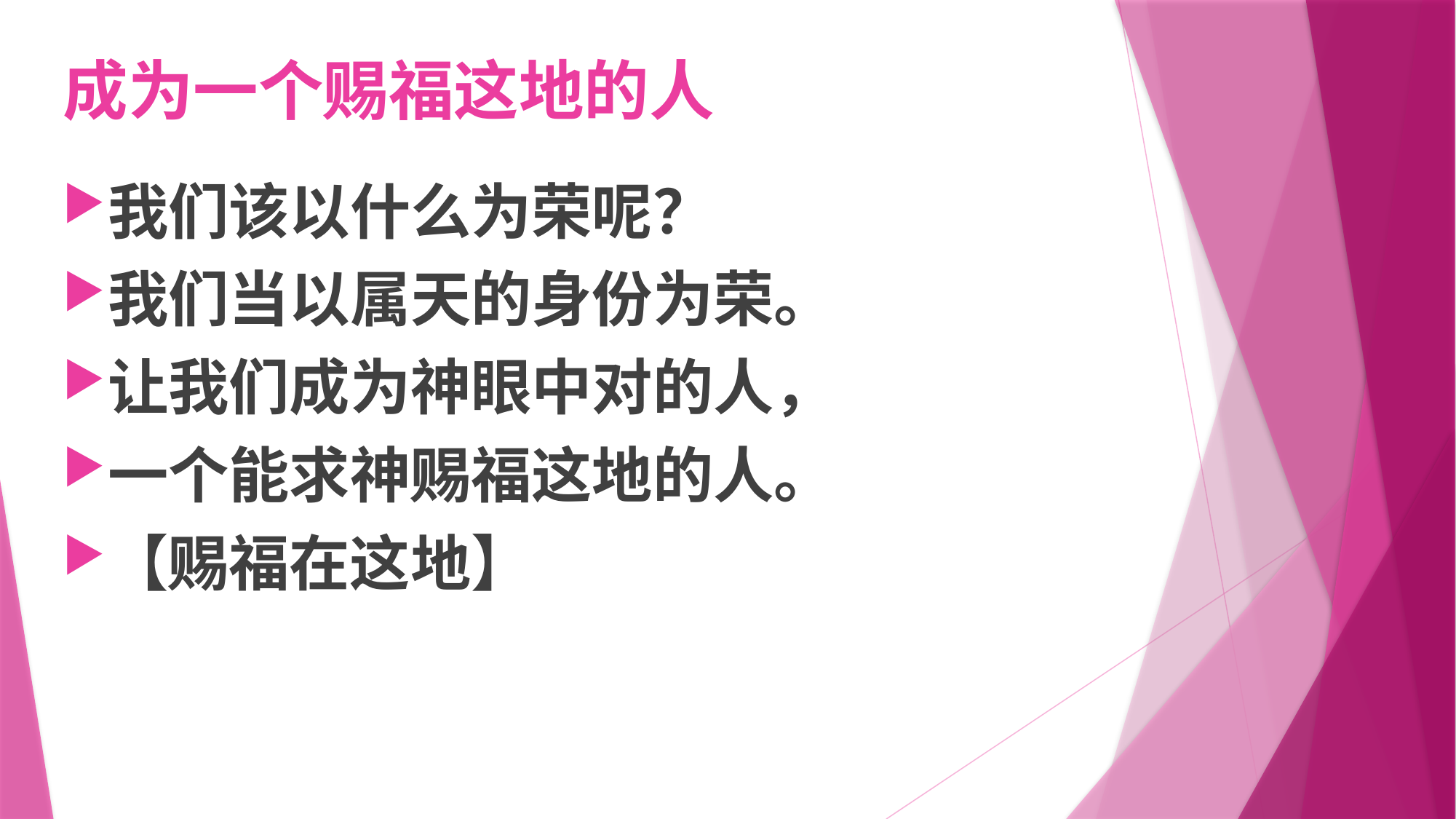

# 成为一个赐福这地的人
我们该以什么为荣呢？
我们当以属天的身份为荣。
让我们成为神眼中对的人，
一个能求神赐福这地的人。
【赐福在这地】